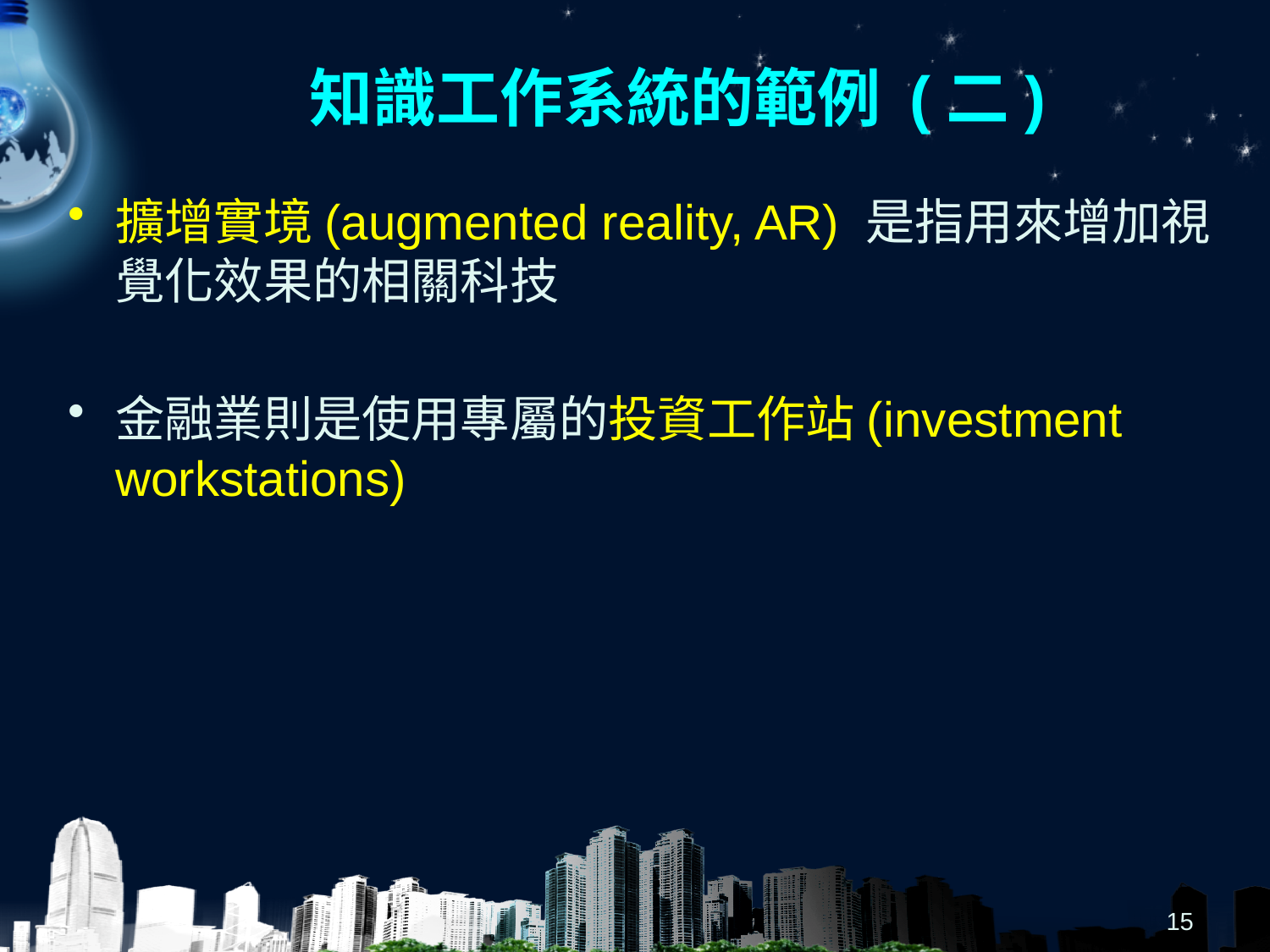

# 知識工作系統的範例 (二)
擴增實境(augmented reality, AR) 是指用來增加視覺化效果的相關科技

金融業則是使用專屬的投資工作站(investment workstations)
15